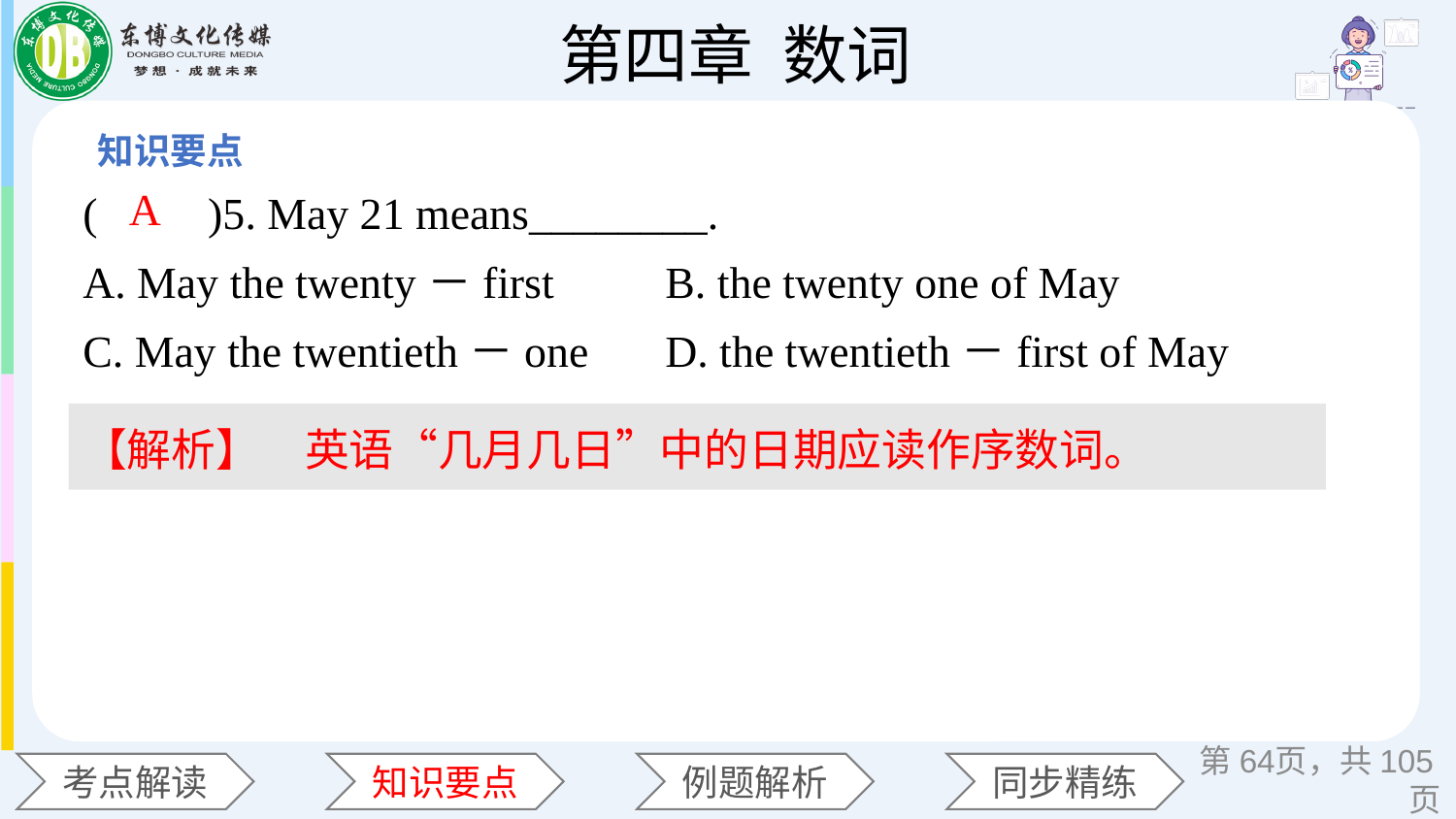

(　　)5. May 21 means________.
A. May the twenty－first    	B. the twenty one of May
C. May the twentieth－one    	D. the twentieth－first of May
A
【解析】　英语“几月几日”中的日期应读作序数词。
第64页，共105页